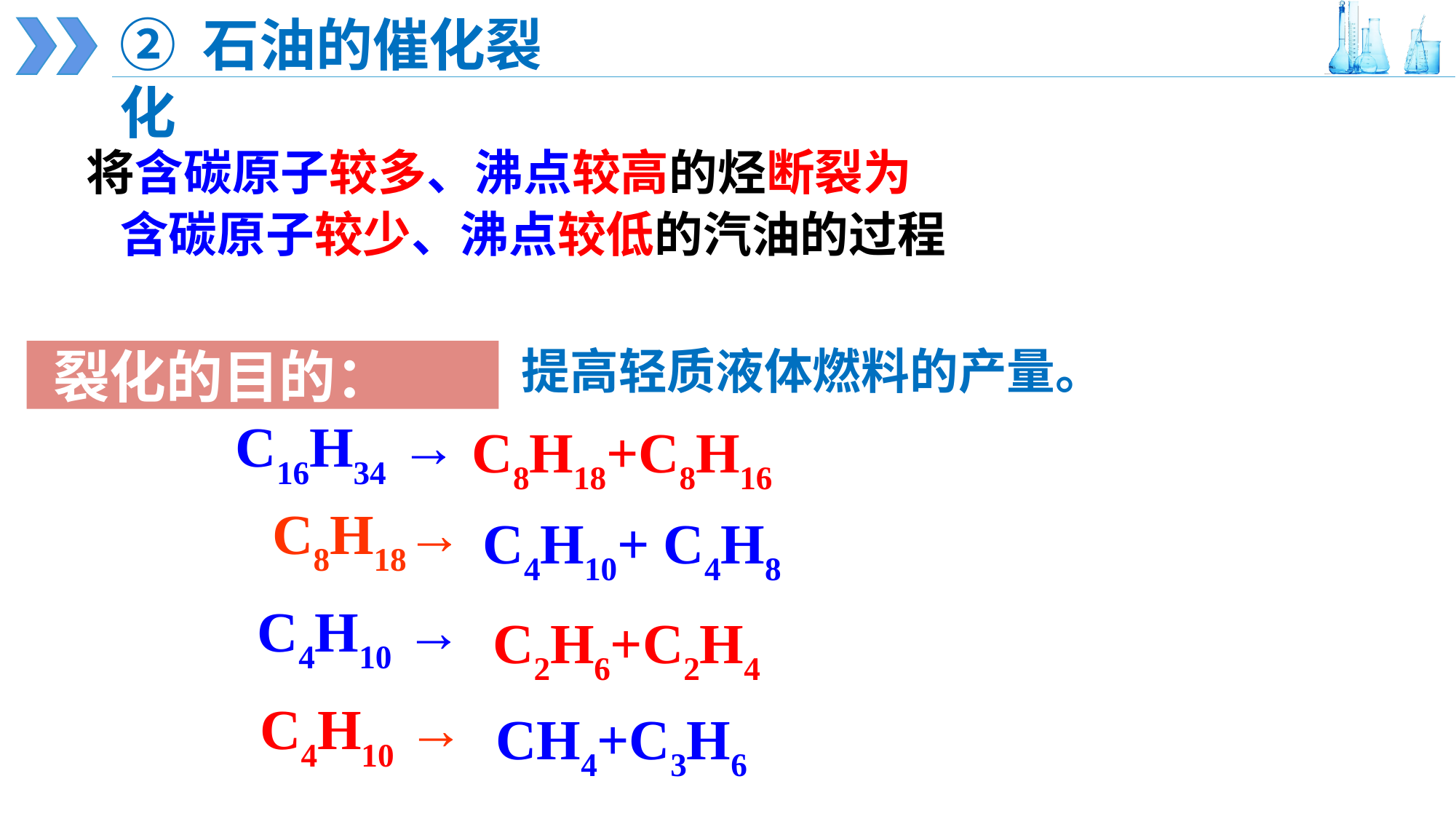

② 石油的催化裂化
将含碳原子较多、沸点较高的烃断裂为
  含碳原子较少、沸点较低的汽油的过程
提高轻质液体燃料的产量。
 裂化的目的：
    C16H34 →
 C8H18+C8H16
C8H18→
 C4H10+ C4H8
C4H10 →
 C2H6+C2H4
C4H10 →
 CH4+C3H6